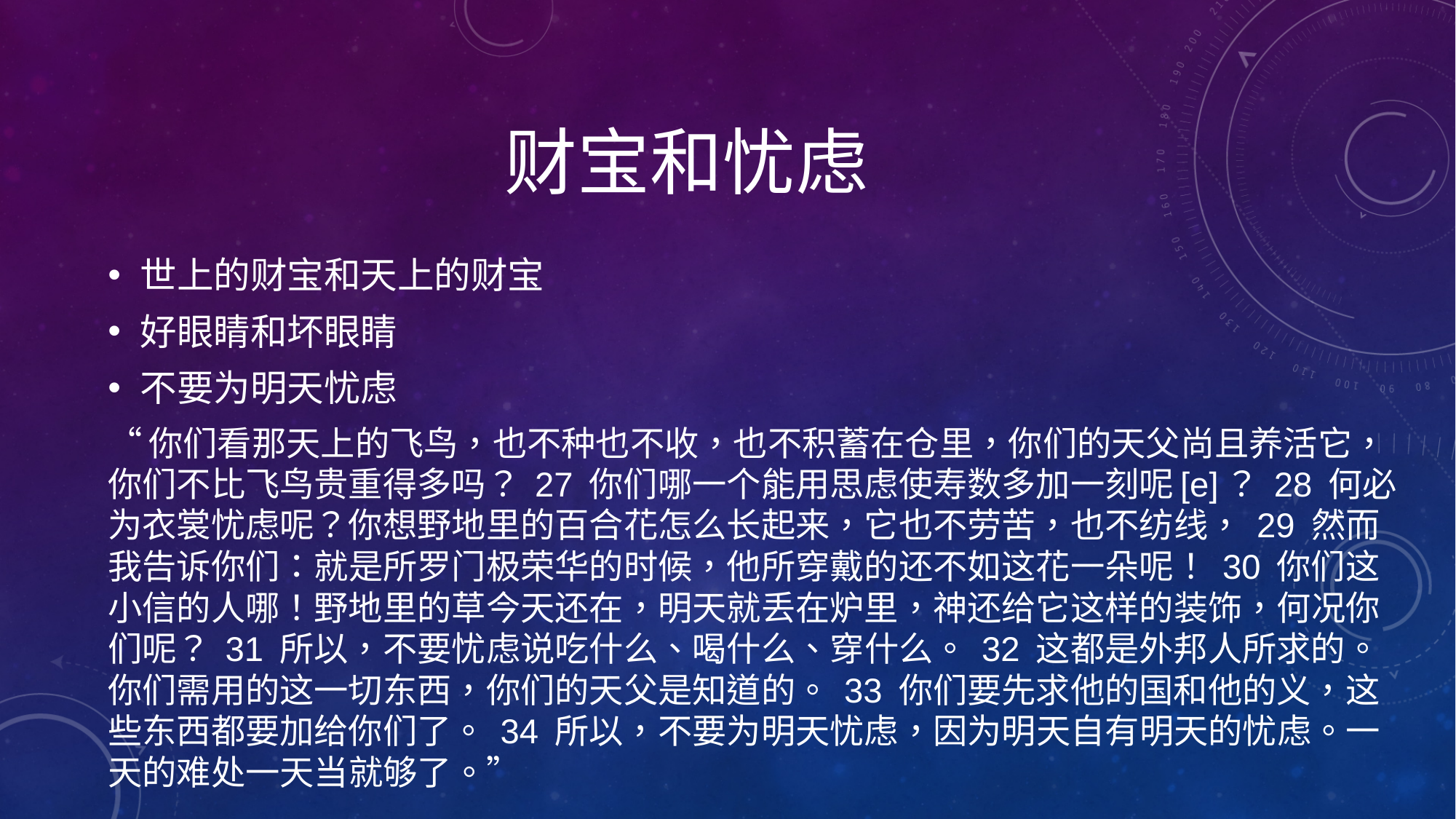

# 财宝和忧虑
世上的财宝和天上的财宝
好眼睛和坏眼睛
不要为明天忧虑
“你们看那天上的飞鸟，也不种也不收，也不积蓄在仓里，你们的天父尚且养活它，你们不比飞鸟贵重得多吗？ 27 你们哪一个能用思虑使寿数多加一刻呢[e]？ 28 何必为衣裳忧虑呢？你想野地里的百合花怎么长起来，它也不劳苦，也不纺线， 29 然而我告诉你们：就是所罗门极荣华的时候，他所穿戴的还不如这花一朵呢！ 30 你们这小信的人哪！野地里的草今天还在，明天就丢在炉里，神还给它这样的装饰，何况你们呢？ 31 所以，不要忧虑说吃什么、喝什么、穿什么。 32 这都是外邦人所求的。你们需用的这一切东西，你们的天父是知道的。 33 你们要先求他的国和他的义，这些东西都要加给你们了。 34 所以，不要为明天忧虑，因为明天自有明天的忧虑。一天的难处一天当就够了。”